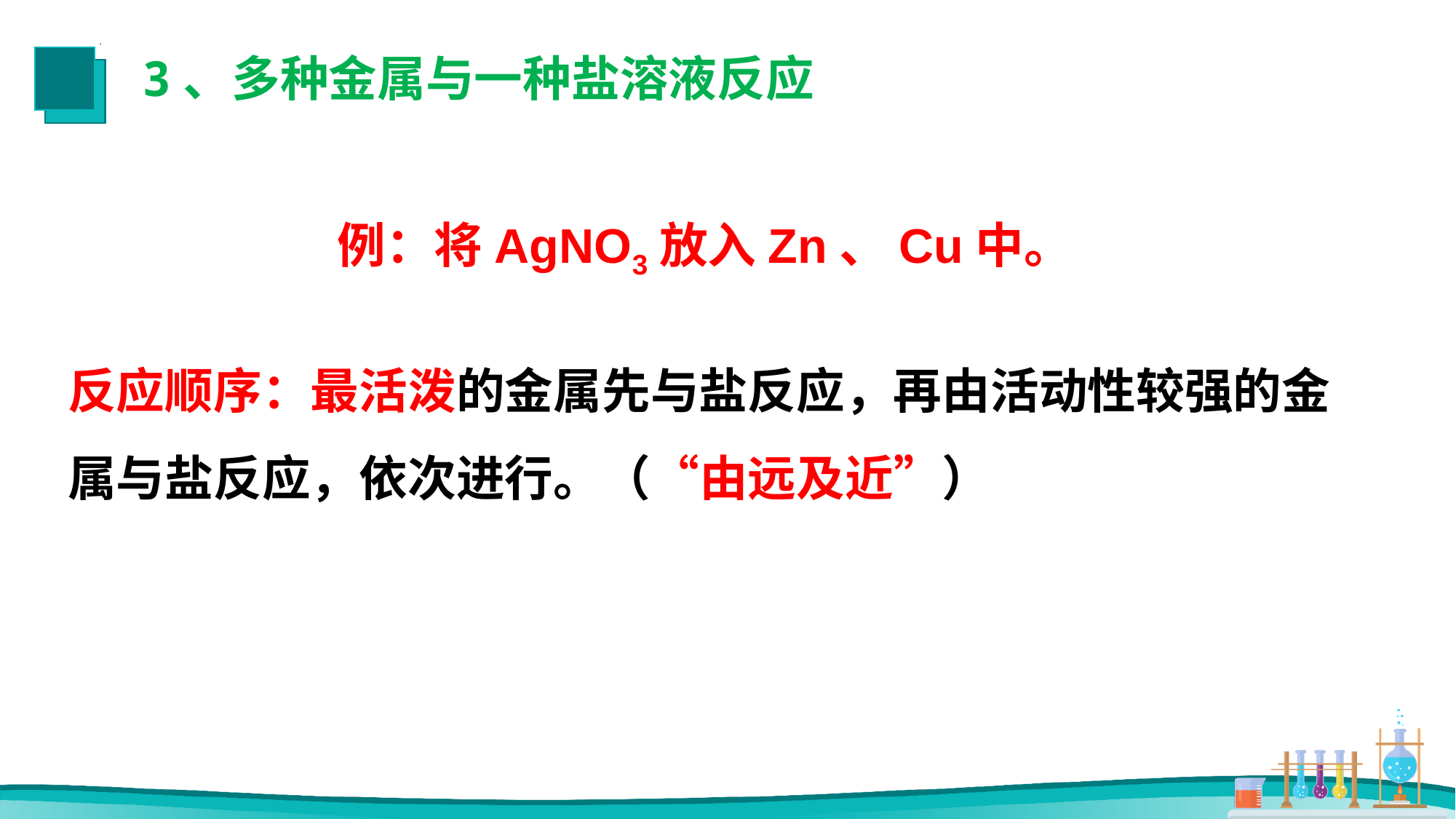

3、多种金属与一种盐溶液反应
例：将AgNO3放入Zn、Cu中。
反应顺序：最活泼的金属先与盐反应，再由活动性较强的金属与盐反应，依次进行。（“由远及近”）